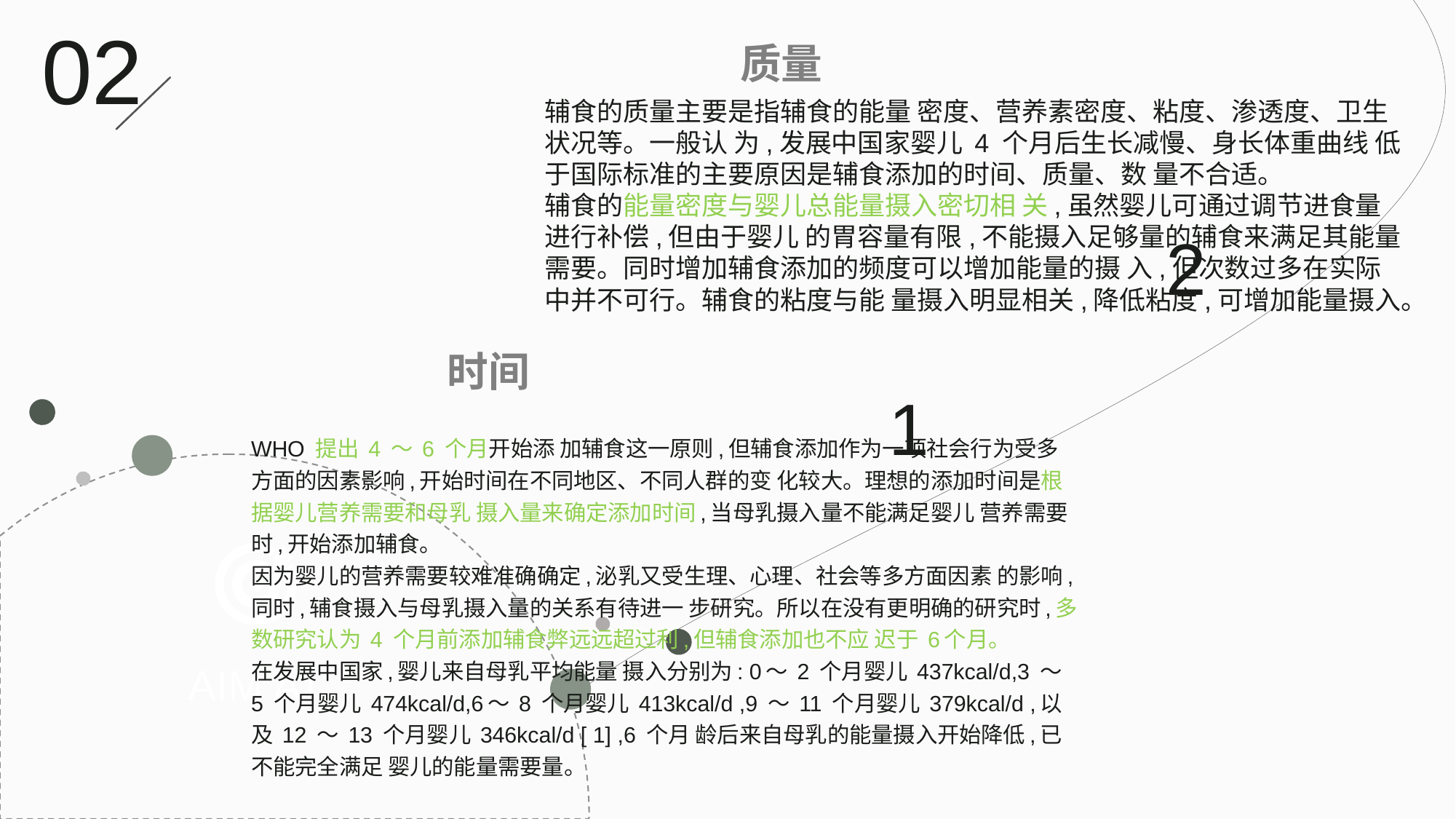

c
02
质量
辅食的质量主要是指辅食的能量 密度、营养素密度、粘度、渗透度、卫生状况等。一般认 为,发展中国家婴儿 4 个月后生长减慢、身长体重曲线 低于国际标准的主要原因是辅食添加的时间、质量、数 量不合适。
辅食的能量密度与婴儿总能量摄入密切相 关,虽然婴儿可通过调节进食量进行补偿,但由于婴儿 的胃容量有限,不能摄入足够量的辅食来满足其能量 需要。同时增加辅食添加的频度可以增加能量的摄 入,但次数过多在实际中并不可行。辅食的粘度与能 量摄入明显相关,降低粘度,可增加能量摄入。
2
时间
WHO 提出 4 ～ 6 个月开始添 加辅食这一原则,但辅食添加作为一项社会行为受多 方面的因素影响,开始时间在不同地区、不同人群的变 化较大。理想的添加时间是根据婴儿营养需要和母乳 摄入量来确定添加时间,当母乳摄入量不能满足婴儿 营养需要时,开始添加辅食。
因为婴儿的营养需要较难准确确定,泌乳又受生理、心理、社会等多方面因素 的影响,同时,辅食摄入与母乳摄入量的关系有待进一 步研究。所以在没有更明确的研究时,多数研究认为 4 个月前添加辅食弊远远超过利,但辅食添加也不应 迟于 6个月。
在发展中国家,婴儿来自母乳平均能量 摄入分别为: 0～ 2 个月婴儿 437kcal/d,3 ～ 5 个月婴儿 474kcal/d,6～ 8 个月婴儿 413kcal/d ,9 ～ 11 个月婴儿 379kcal/d ,以及 12 ～ 13 个月婴儿 346kcal/d [ 1] ,6 个月 龄后来自母乳的能量摄入开始降低,已不能完全满足 婴儿的能量需要量。
1

AIM AT